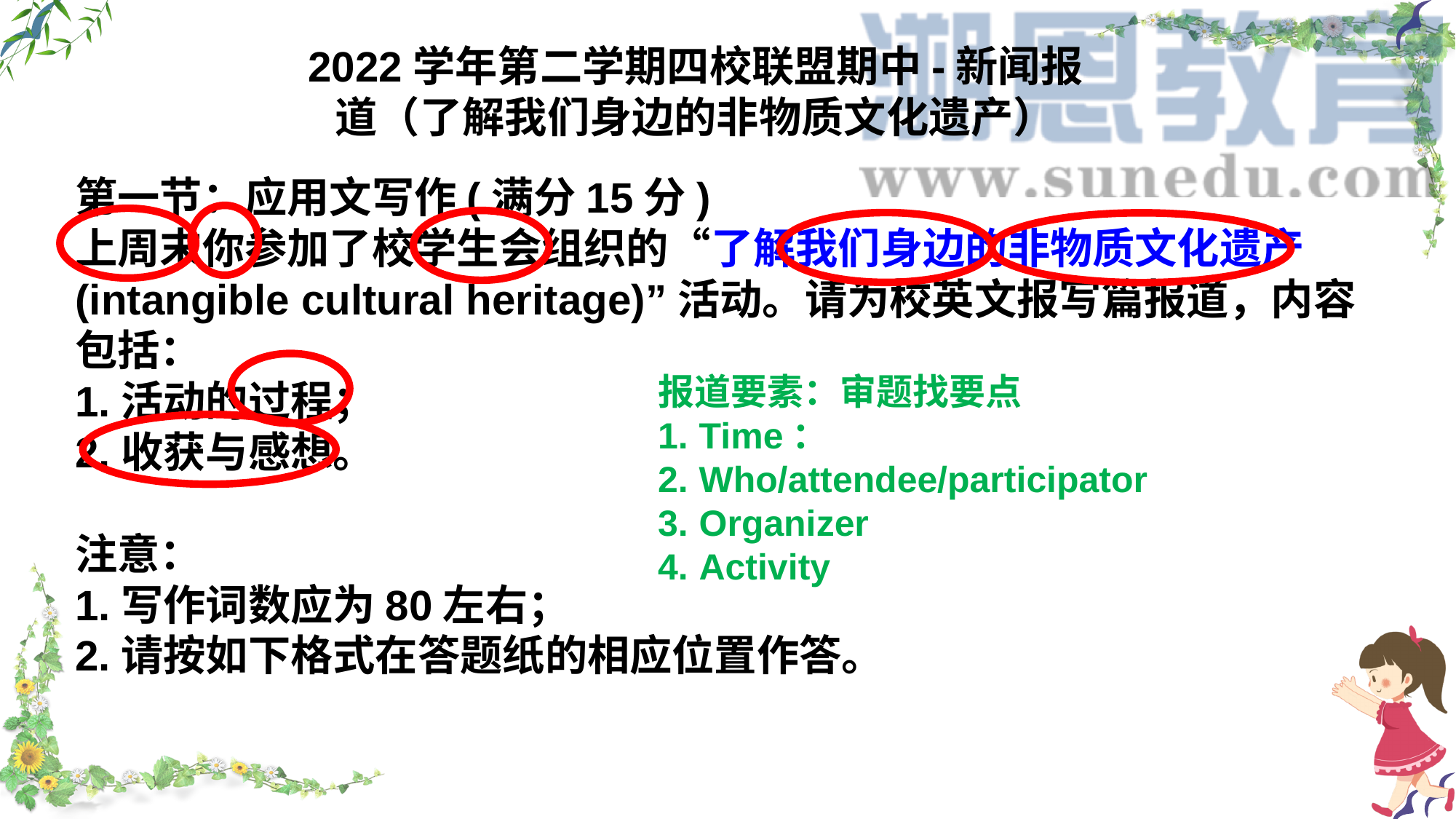

2022学年第二学期四校联盟期中-新闻报道（了解我们身边的非物质文化遗产）
第一节：应用文写作(满分15分)
上周末你参加了校学生会组织的“了解我们身边的非物质文化遗产(intangible cultural heritage)”活动。请为校英文报写篇报道，内容包括：
1.活动的过程；
2.收获与感想。

注意：
1.写作词数应为80左右；
2.请按如下格式在答题纸的相应位置作答。

报道要素：审题找要点
Time：
Who/attendee/participator
Organizer
Activity